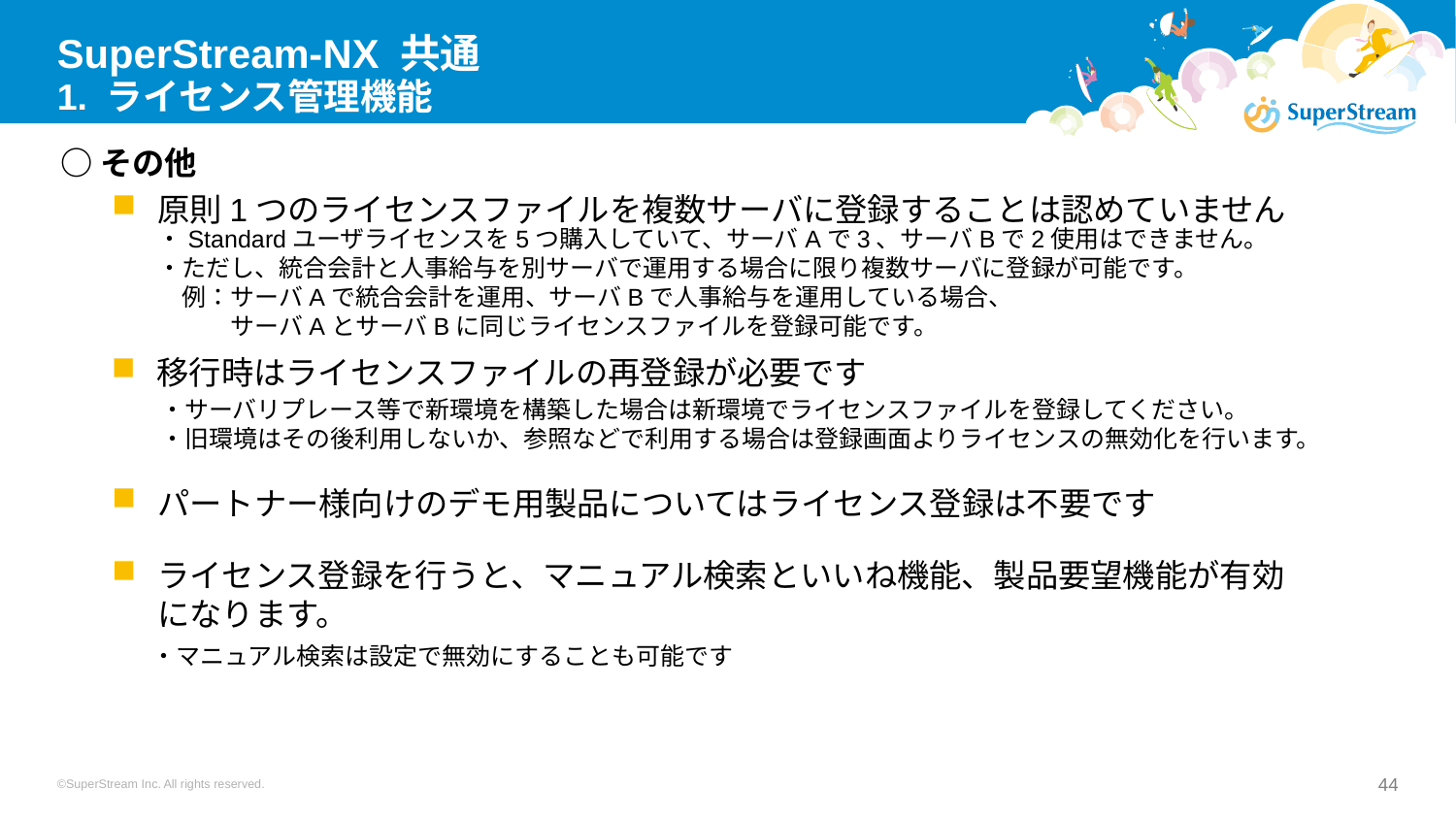

# SuperStream-NX 共通 1. ライセンス管理機能
○その他
原則1つのライセンスファイルを複数サーバに登録することは認めていません
・Standardユーザライセンスを5つ購入していて、サーバAで3、サーバBで2使用はできません。
・ただし、統合会計と人事給与を別サーバで運用する場合に限り複数サーバに登録が可能です。
　例：サーバAで統合会計を運用、サーバBで人事給与を運用している場合、
　　　サーバAとサーバBに同じライセンスファイルを登録可能です。

移行時はライセンスファイルの再登録が必要です
・サーバリプレース等で新環境を構築した場合は新環境でライセンスファイルを登録してください。
・旧環境はその後利用しないか、参照などで利用する場合は登録画面よりライセンスの無効化を行います。
パートナー様向けのデモ用製品についてはライセンス登録は不要です
ライセンス登録を行うと、マニュアル検索といいね機能、製品要望機能が有効になります。
　 ・マニュアル検索は設定で無効にすることも可能です
©SuperStream Inc. All rights reserved.
44